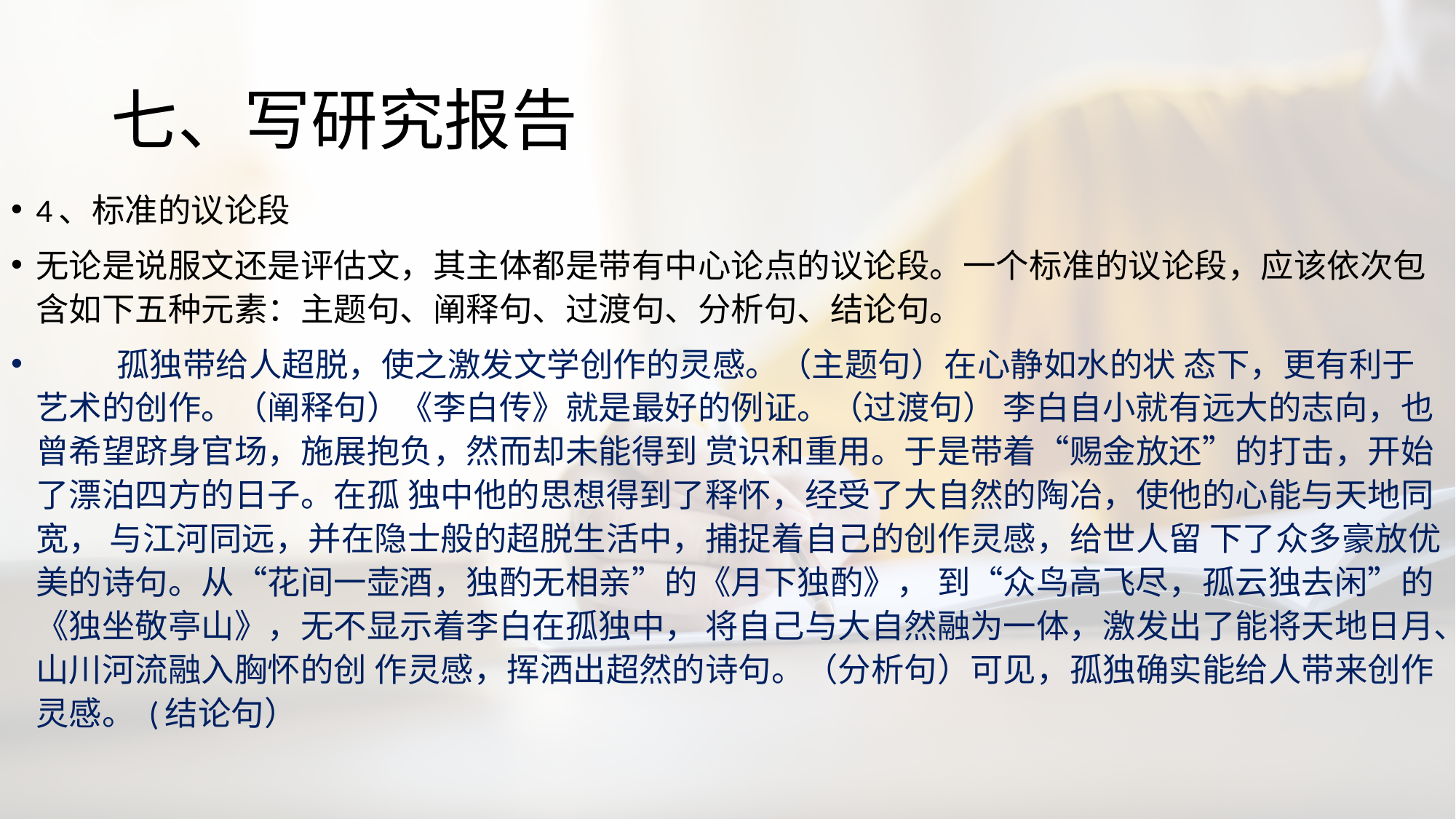

# 七、写研究报告
4、标准的议论段
无论是说服文还是评估文，其主体都是带有中心论点的议论段。一个标准的议论段，应该依次包含如下五种元素：主题句、阐释句、过渡句、分析句、结论句。
          孤独带给人超脱，使之激发文学创作的灵感。（主题句）在心静如水的状 态下，更有利于艺术的创作。（阐释句）《李白传》就是最好的例证。（过渡句） 李白自小就有远大的志向，也曾希望跻身官场，施展抱负，然而却未能得到 赏识和重用。于是带着“赐金放还”的打击，开始了漂泊四方的日子。在孤 独中他的思想得到了释怀，经受了大自然的陶冶，使他的心能与天地同宽， 与江河同远，并在隐士般的超脱生活中，捕捉着自己的创作灵感，给世人留 下了众多豪放优美的诗句。从“花间一壶酒，独酌无相亲”的《月下独酌》， 到“众鸟高飞尽，孤云独去闲”的《独坐敬亭山》，无不显示着李白在孤独中， 将自己与大自然融为一体，激发出了能将天地日月、山川河流融入胸怀的创 作灵感，挥洒出超然的诗句。（分析句）可见，孤独确实能给人带来创作灵感。 (结论句）